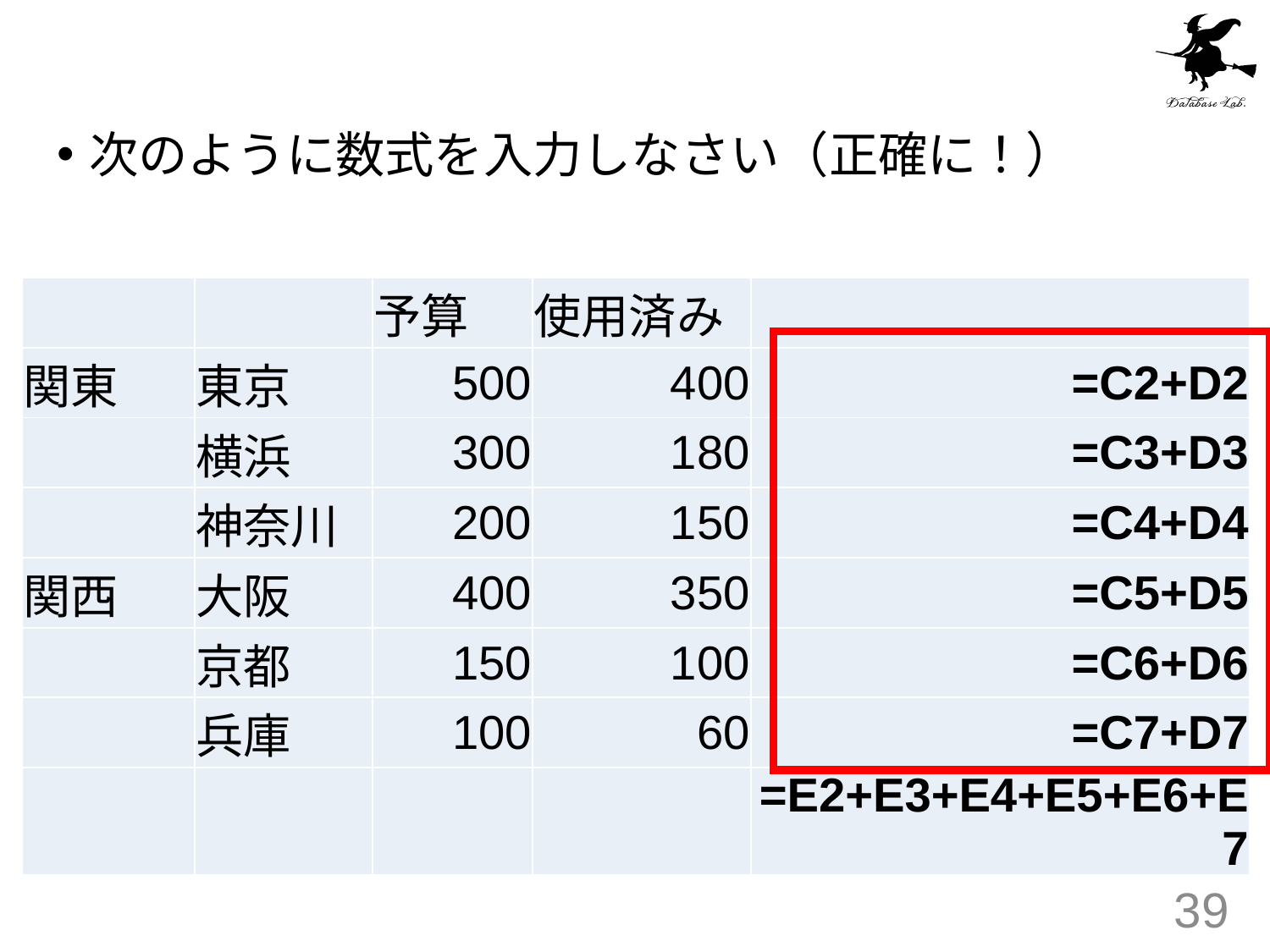

#
次のように数式を入力しなさい（正確に！）

|  |  | 予算 | 使用済み |  |
| --- | --- | --- | --- | --- |
| 関東 | 東京 | 500 | 400 | =C2+D2 |
|  | 横浜 | 300 | 180 | =C3+D3 |
|  | 神奈川 | 200 | 150 | =C4+D4 |
| 関西 | 大阪 | 400 | 350 | =C5+D5 |
|  | 京都 | 150 | 100 | =C6+D6 |
|  | 兵庫 | 100 | 60 | =C7+D7 |
|  |  |  |  | =E2+E3+E4+E5+E6+E7 |

39